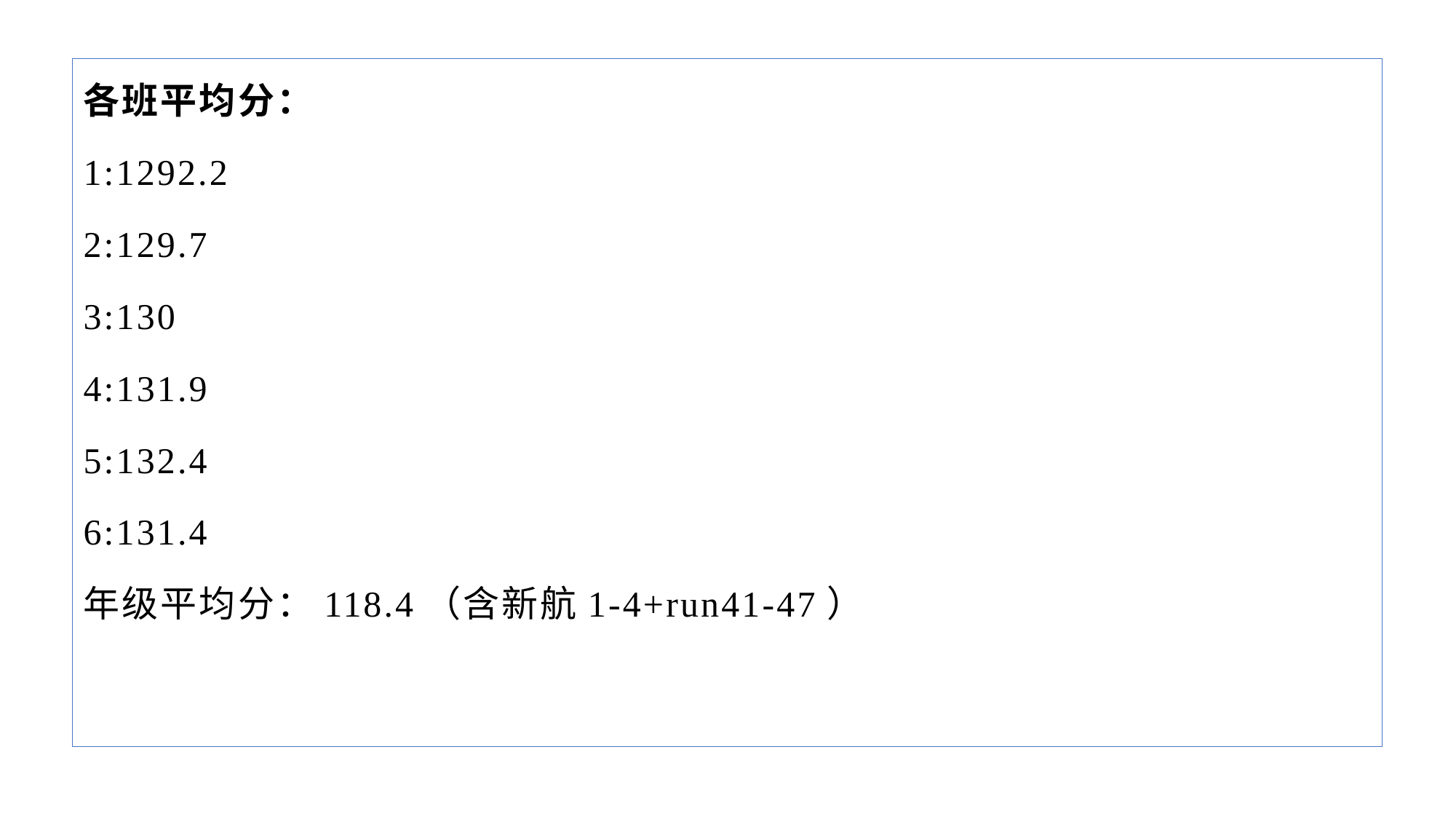

各班平均分：
1:1292.2
2:129.7
3:130
4:131.9
5:132.4
6:131.4
年级平均分：118.4（含新航1-4+run41-47）